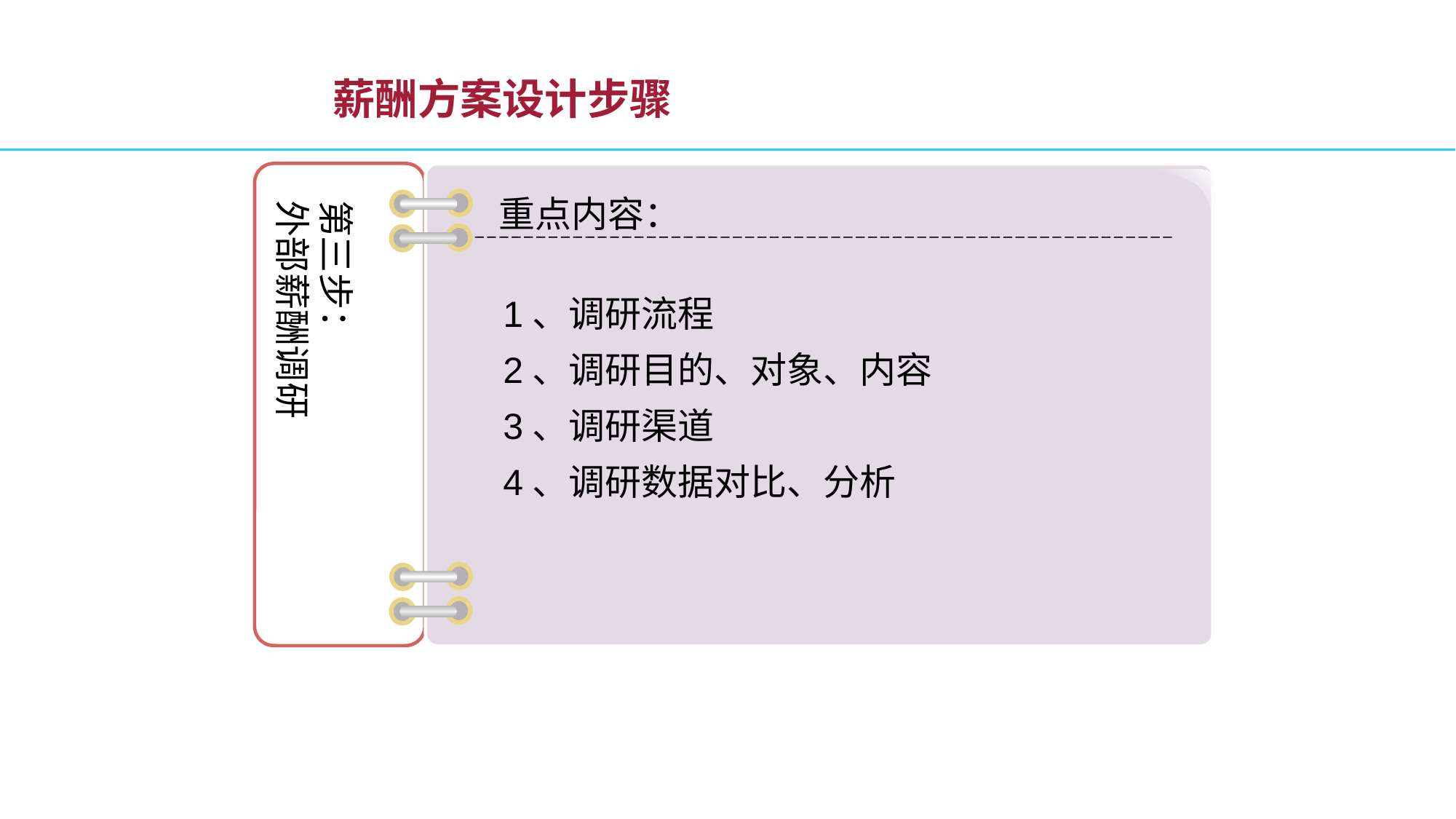

# 薪酬方案设计步骤

重点内容：
第三步：
外部薪酬调研

1、调研流程
2、调研目的、对象、内容
3、调研渠道
4、调研数据对比、分析